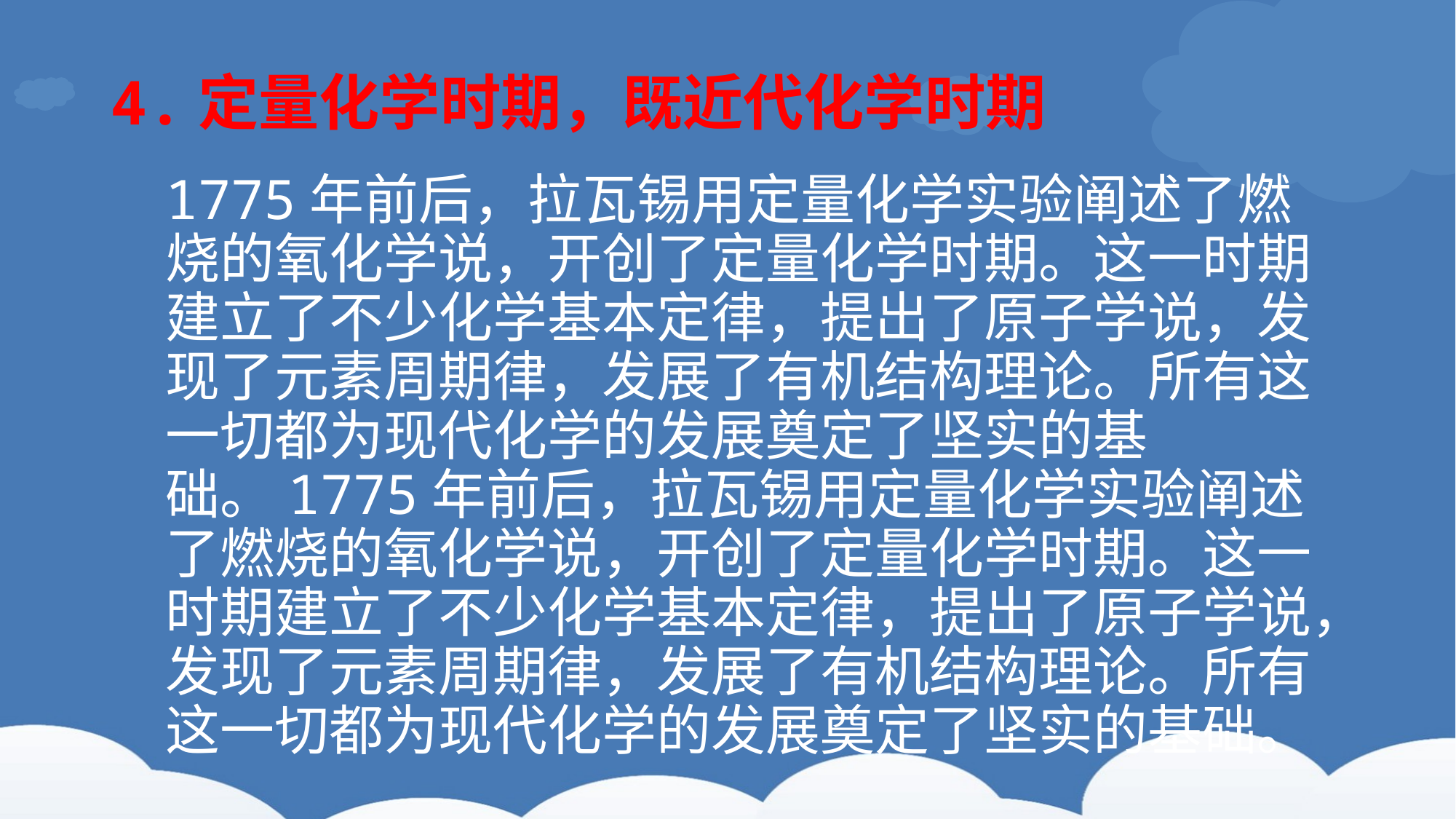

# 4.定量化学时期，既近代化学时期
1775年前后，拉瓦锡用定量化学实验阐述了燃烧的氧化学说，开创了定量化学时期。这一时期建立了不少化学基本定律，提出了原子学说，发现了元素周期律，发展了有机结构理论。所有这一切都为现代化学的发展奠定了坚实的基础。1775年前后，拉瓦锡用定量化学实验阐述了燃烧的氧化学说，开创了定量化学时期。这一时期建立了不少化学基本定律，提出了原子学说，发现了元素周期律，发展了有机结构理论。所有这一切都为现代化学的发展奠定了坚实的基础。